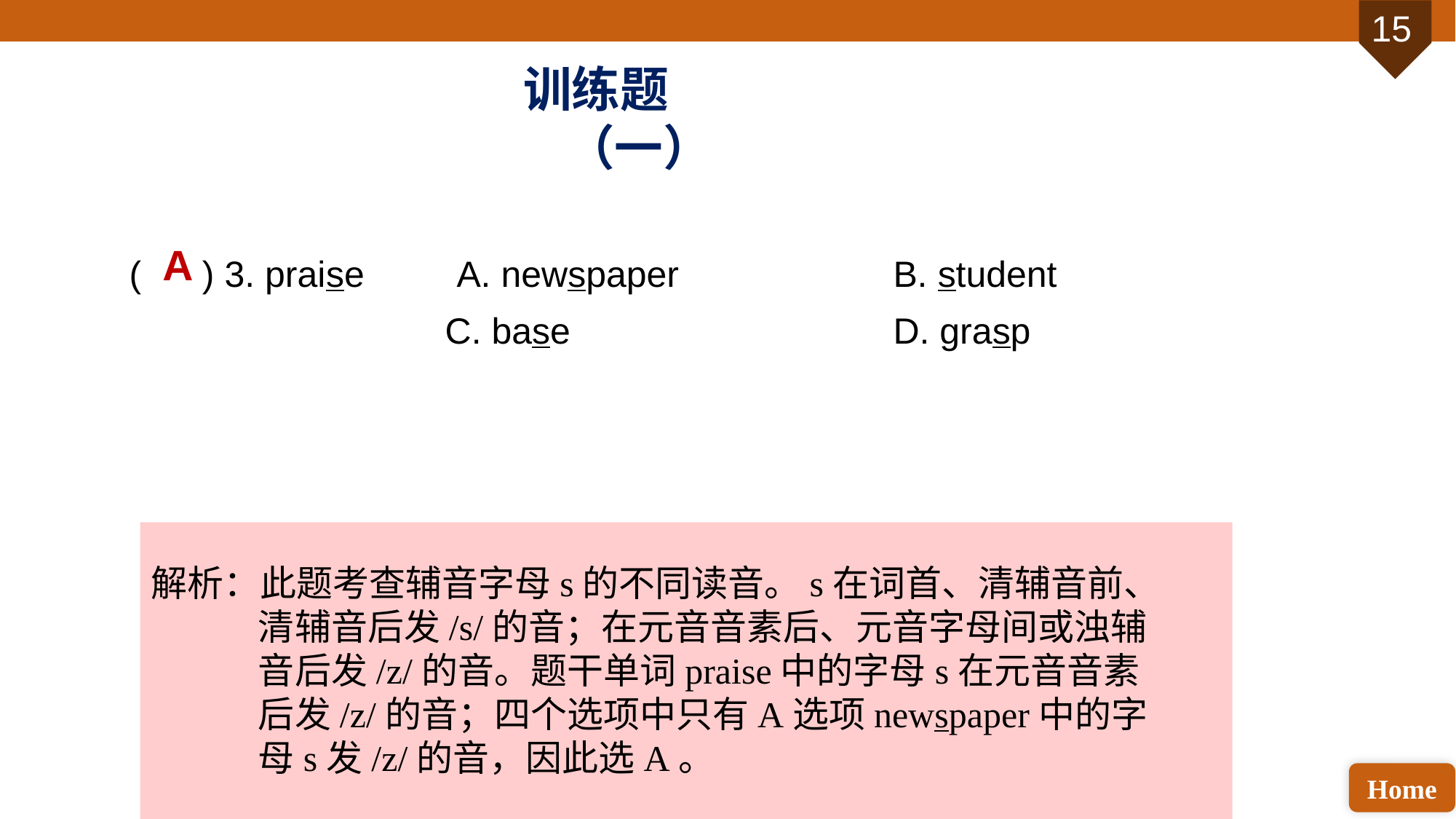

训练题（一）
A
(      ) 3. praise 	A. newspaper 		B. student
                               C. base 			D. grasp

解析：此题考查辅音字母s的不同读音。s在词首、清辅音前、清辅音后发/s/的音；在元音音素后、元音字母间或浊辅音后发/z/的音。题干单词praise中的字母s在元音音素后发/z/的音；四个选项中只有A选项newspaper中的字母s发/z/的音，因此选A。